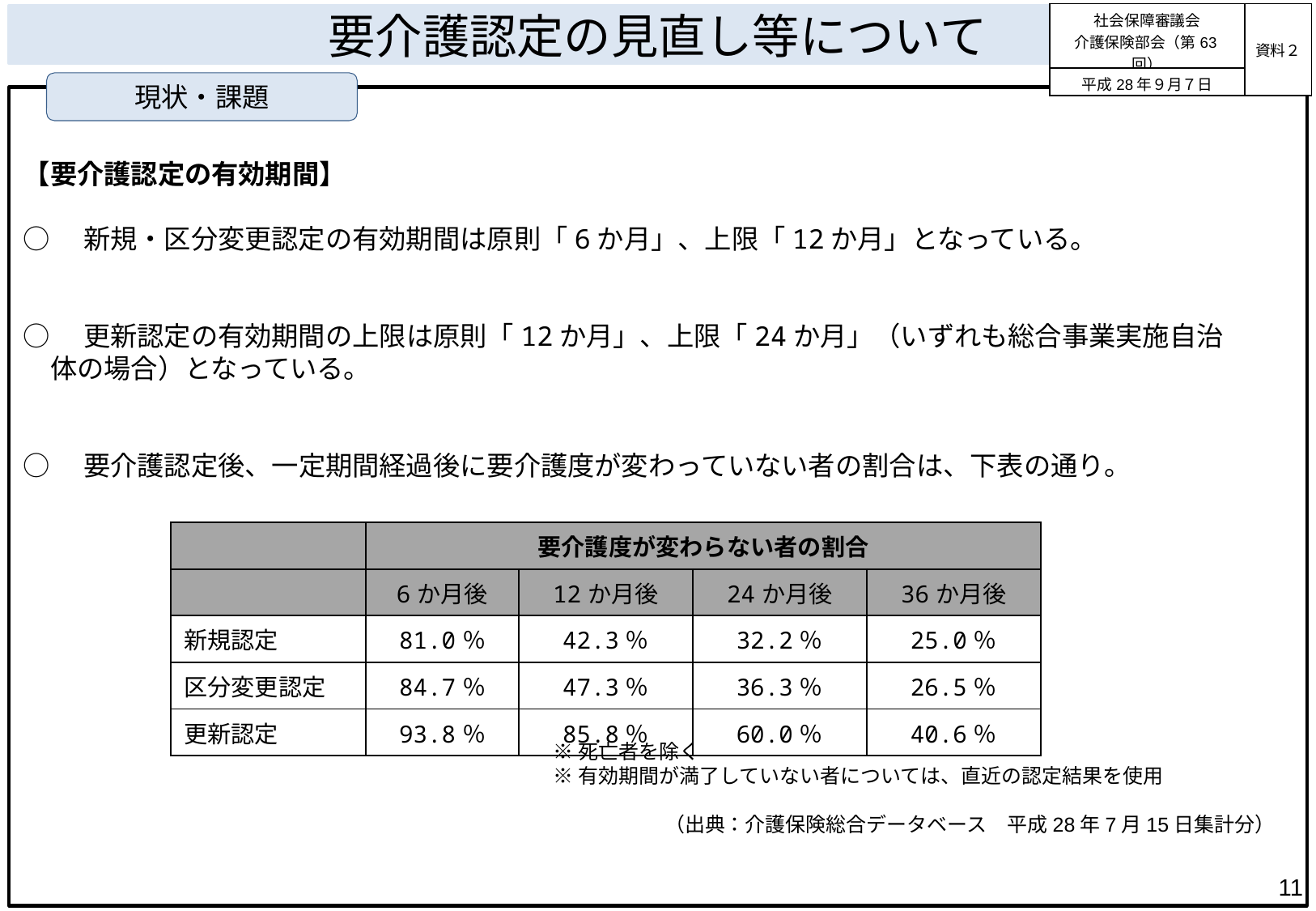

| 社会保障審議会 介護保険部会（第63回） | 資料２ |
| --- | --- |
| 平成28年９月７日 |  |
要介護認定の見直し等について
現状・課題

【要介護認定の有効期間】

○　新規・区分変更認定の有効期間は原則「6か月」、上限「12か月」となっている。

○　更新認定の有効期間の上限は原則「12か月」、上限「24か月」（いずれも総合事業実施自治
　体の場合）となっている。

○　要介護認定後、一定期間経過後に要介護度が変わっていない者の割合は、下表の通り。

|  | 要介護度が変わらない者の割合 |  |  |  |
| --- | --- | --- | --- | --- |
|  | 6か月後 | 12か月後 | 24か月後 | 36か月後 |
| 新規認定 | 81.0％ | 42.3％ | 32.2％ | 25.0％ |
| 区分変更認定 | 84.7％ | 47.3％ | 36.3％ | 26.5％ |
| 更新認定 | 93.8％ | 85.8％ | 60.0％ | 40.6％ |
※死亡者を除く
※有効期間が満了していない者については、直近の認定結果を使用

（出典：介護保険総合データベース　平成28年7月15日集計分）
11